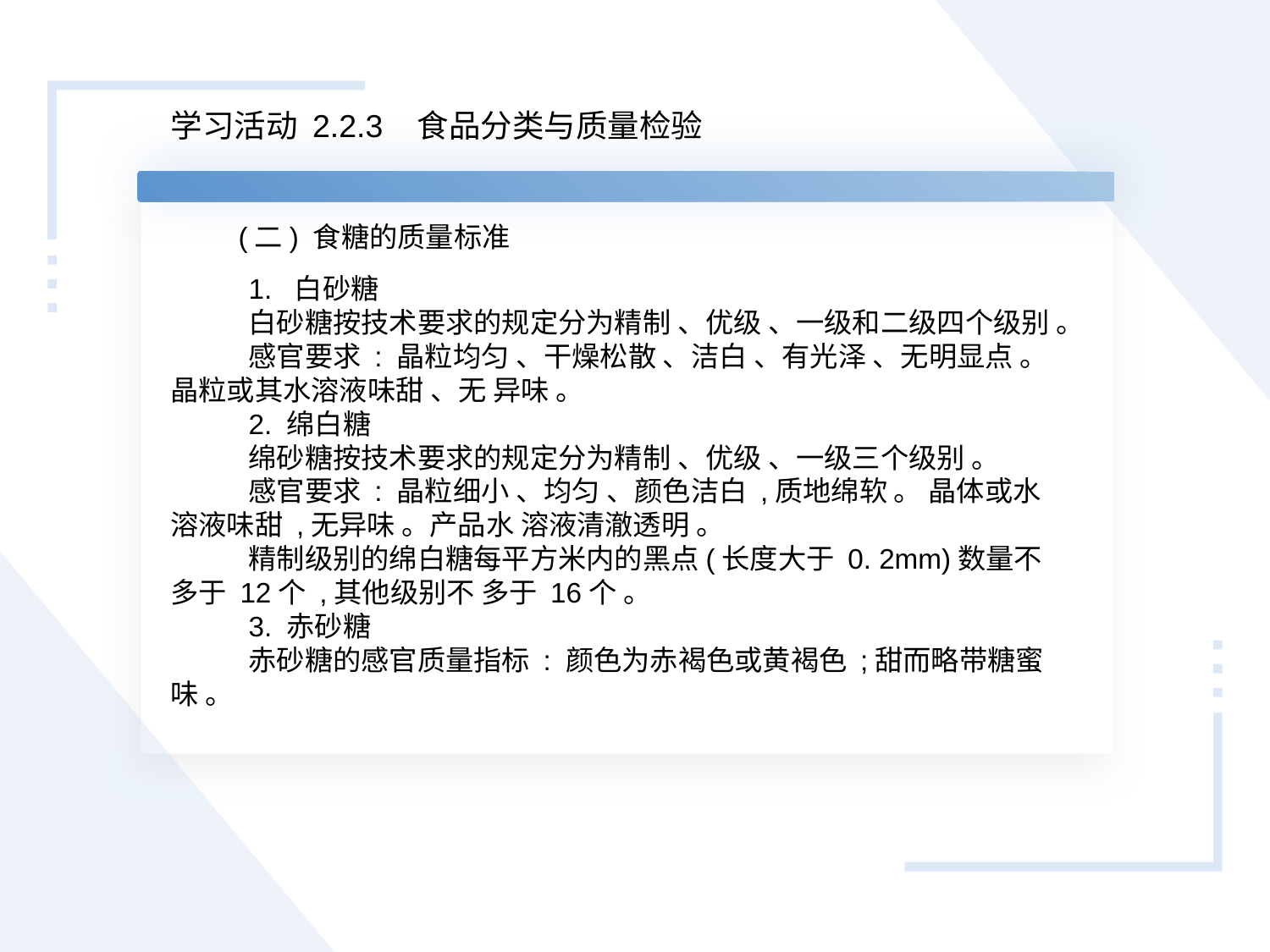

学习活动 2.2.3   食品分类与质量检验

(二) 食糖的质量标准
1.  白砂糖
白砂糖按技术要求的规定分为精制 、优级 、一级和二级四个级别 。
感官要求 : 晶粒均匀 、干燥松散 、洁白 、有光泽 、无明显点 。 晶粒或其水溶液味甜 、无 异味 。
2. 绵白糖
绵砂糖按技术要求的规定分为精制 、优级 、一级三个级别 。感官要求 : 晶粒细小 、均匀 、颜色洁白 ,质地绵软 。 晶体或水溶液味甜 ,无异味 。产品水 溶液清澈透明 。精制级别的绵白糖每平方米内的黑点(长度大于 0. 2mm)数量不多于 12个 ,其他级别不 多于 16个 。
3. 赤砂糖
赤砂糖的感官质量指标 : 颜色为赤褐色或黄褐色 ;甜而略带糖蜜味 。